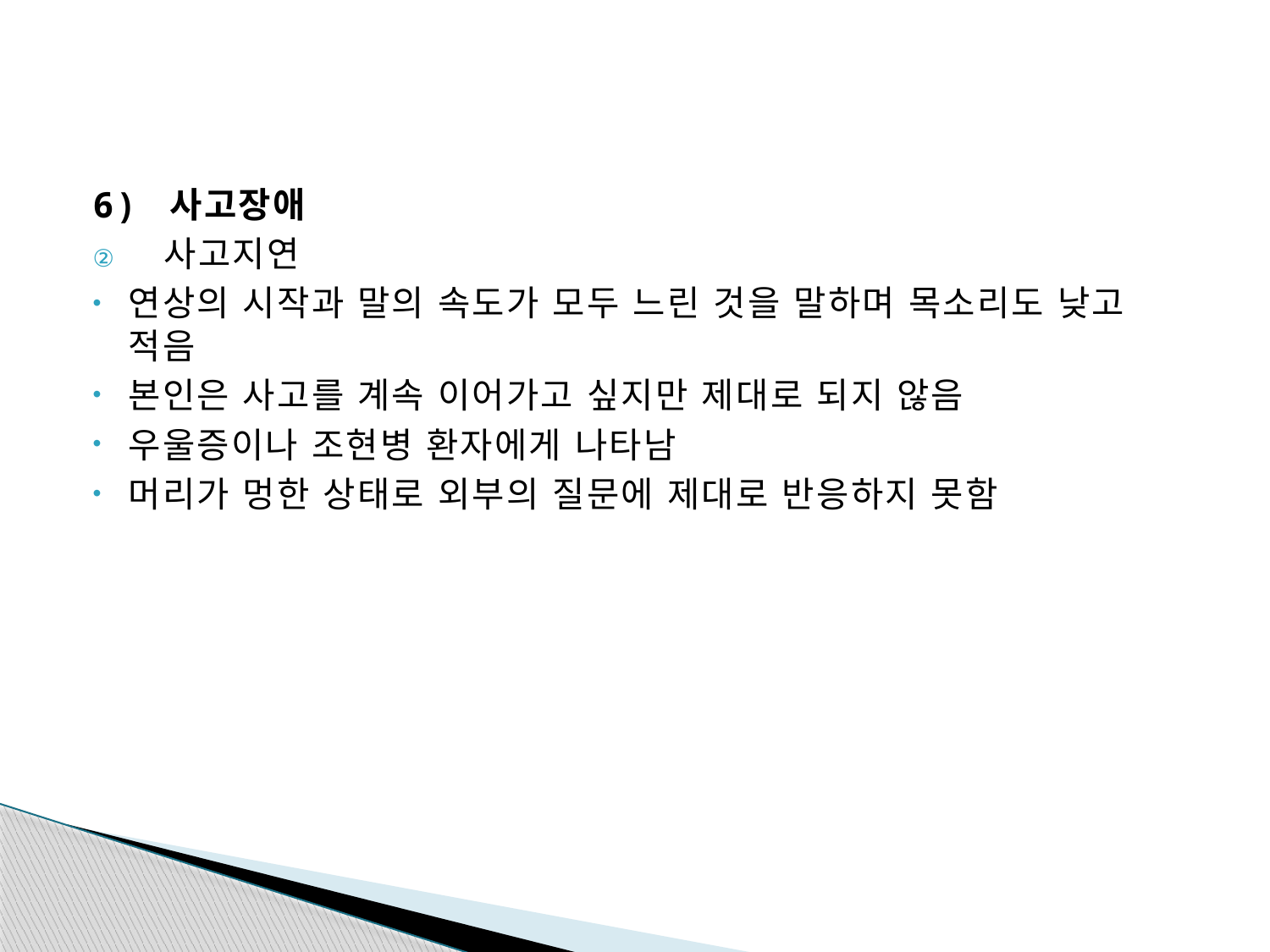

#
6) 사고장애
사고지연
연상의 시작과 말의 속도가 모두 느린 것을 말하며 목소리도 낮고 적음
본인은 사고를 계속 이어가고 싶지만 제대로 되지 않음
우울증이나 조현병 환자에게 나타남
머리가 멍한 상태로 외부의 질문에 제대로 반응하지 못함